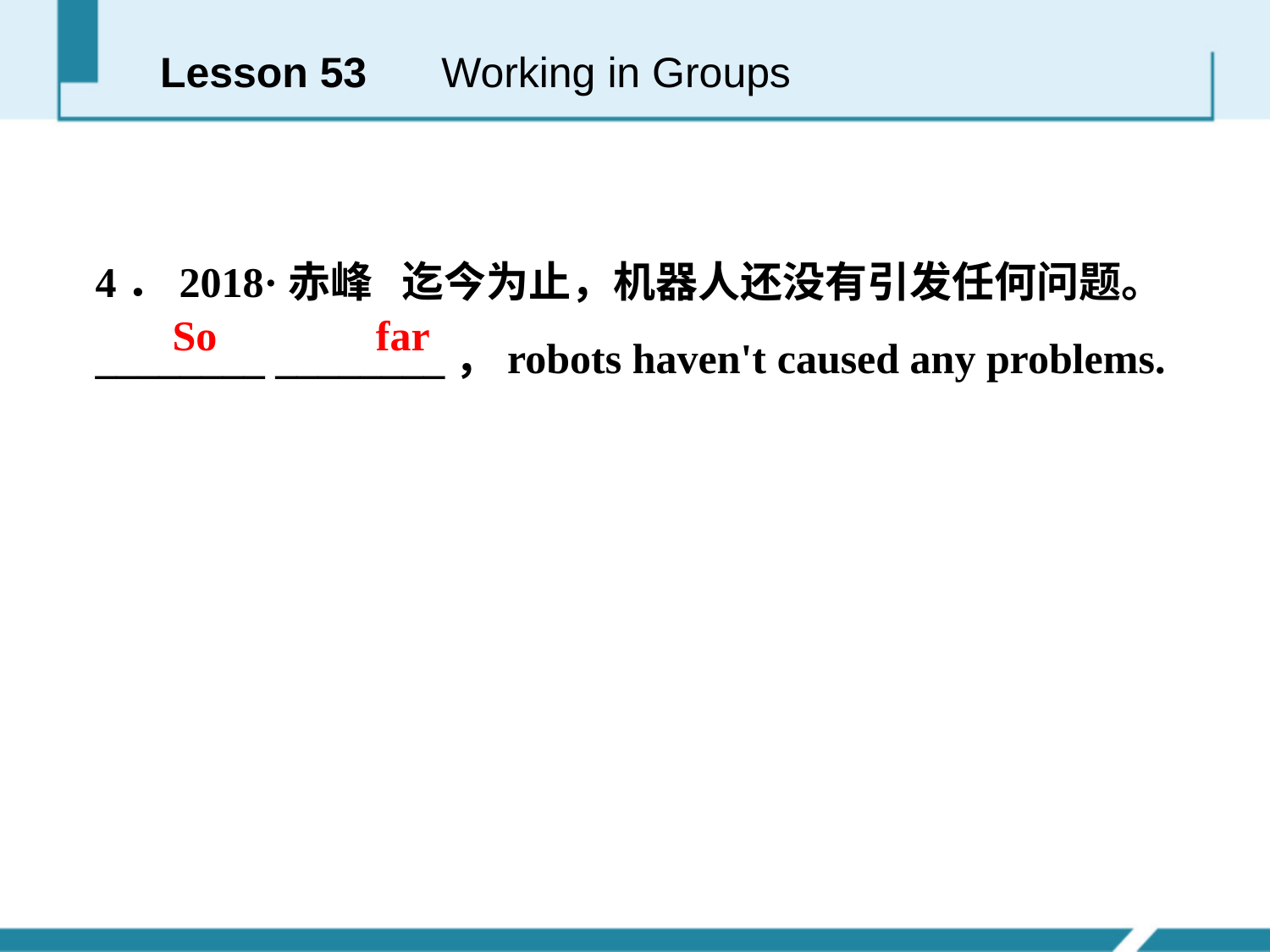

Lesson 53 　Working in Groups
4．2018·赤峰   迄今为止，机器人还没有引发任何问题。
________ ________，robots haven't caused any problems.
So               far